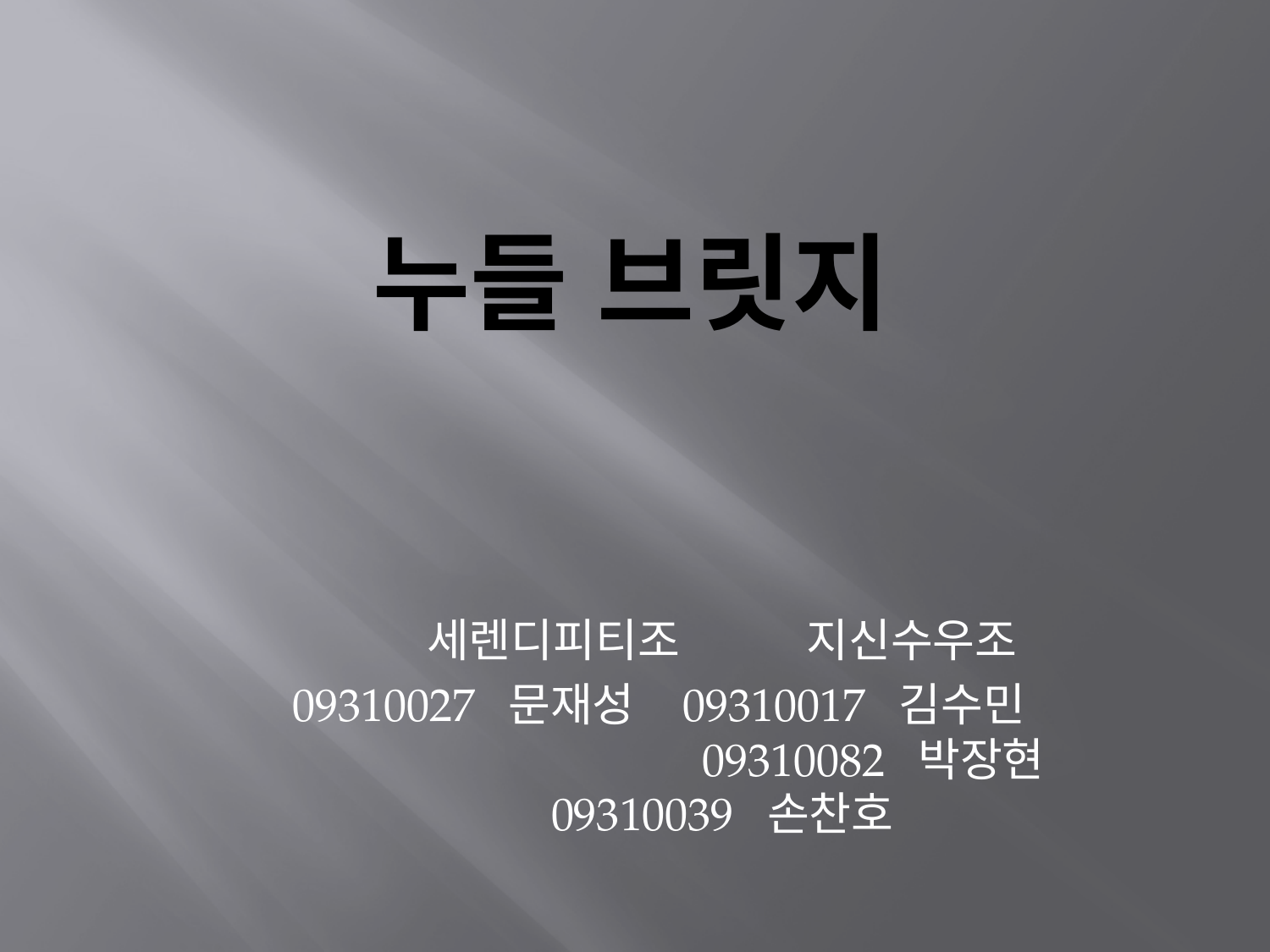

# 누들 브릿지
세렌디피티조          지신수우조
09310027  문재성   09310017  김수민                                    09310082  박장현   09310039  손찬호